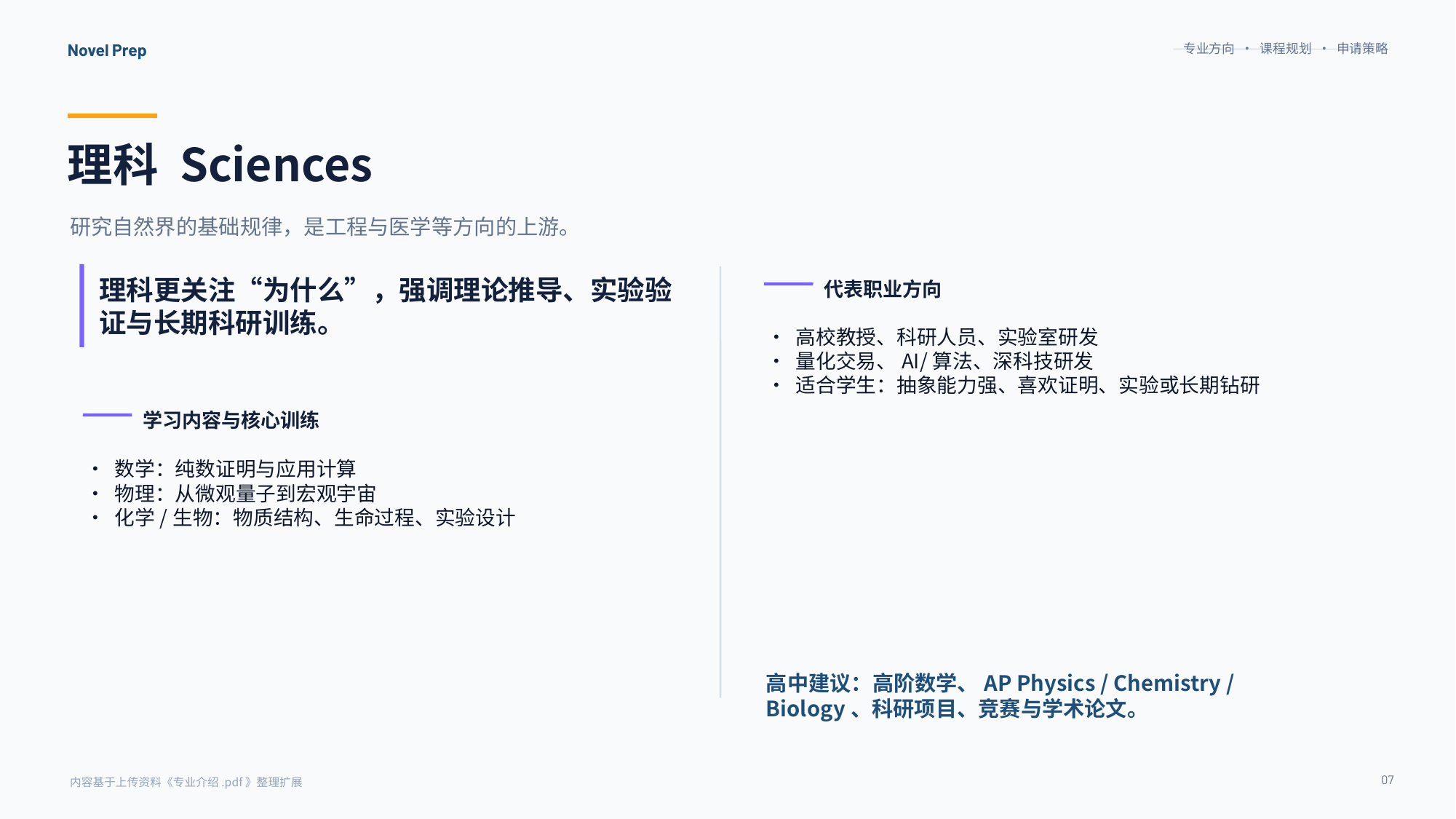

专业方向 · 课程规划 · 申请策略
Novel Prep

理科 Sciences
研究自然界的基础规律，是工程与医学等方向的上游。

理科更关注“为什么”，强调理论推导、实验验证与长期科研训练。

代表职业方向

• 高校教授、科研人员、实验室研发
• 量化交易、AI/算法、深科技研发
• 适合学生：抽象能力强、喜欢证明、实验或长期钻研
学习内容与核心训练

• 数学：纯数证明与应用计算
• 物理：从微观量子到宏观宇宙
• 化学/生物：物质结构、生命过程、实验设计
高中建议：高阶数学、AP Physics / Chemistry / Biology、科研项目、竞赛与学术论文。
07
内容基于上传资料《专业介绍.pdf》整理扩展